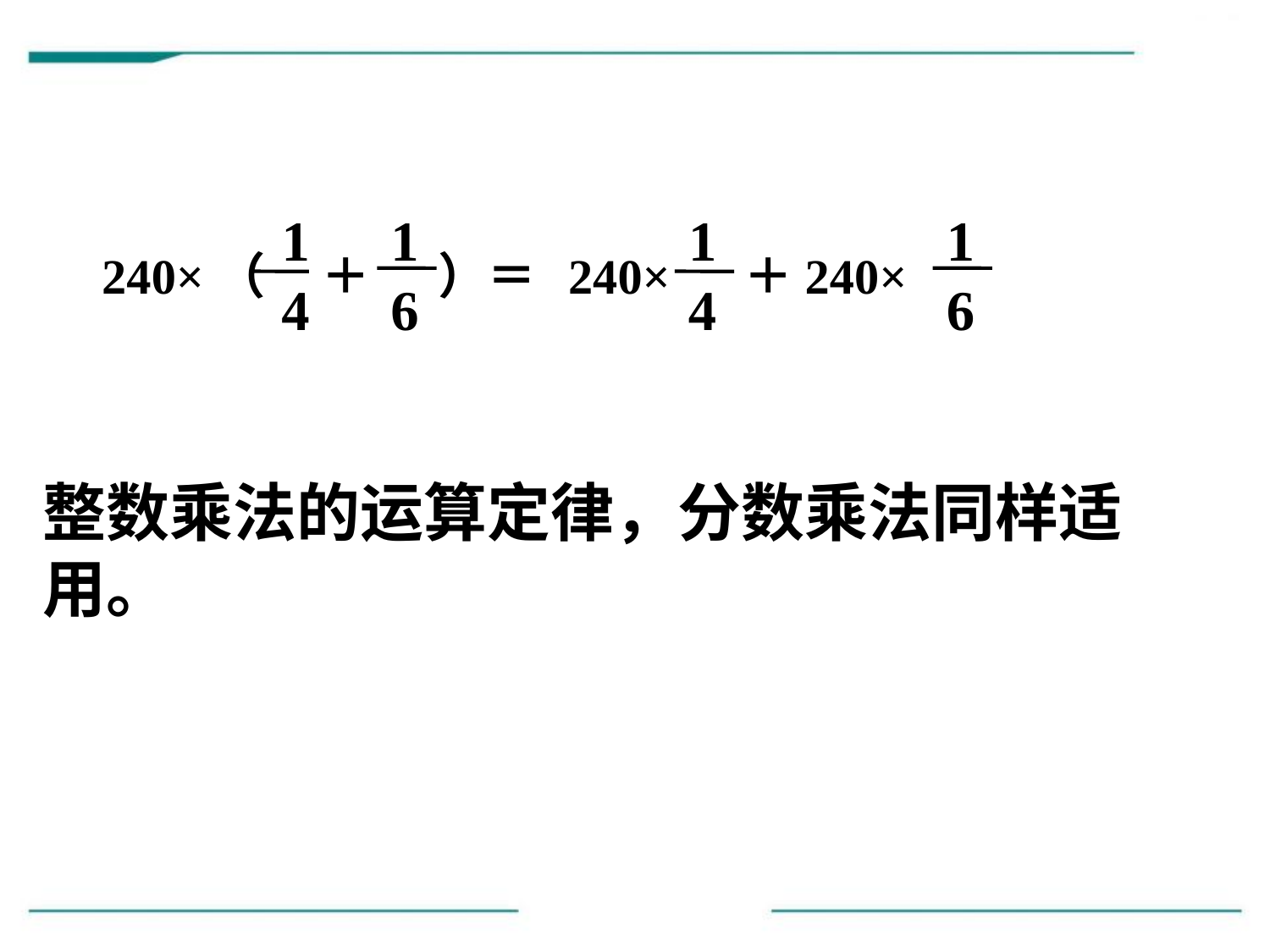

1
4
1
6
240×（     ＋      ）＝
1
4
1
6
240×     ＋240×
整数乘法的运算定律，分数乘法同样适用。